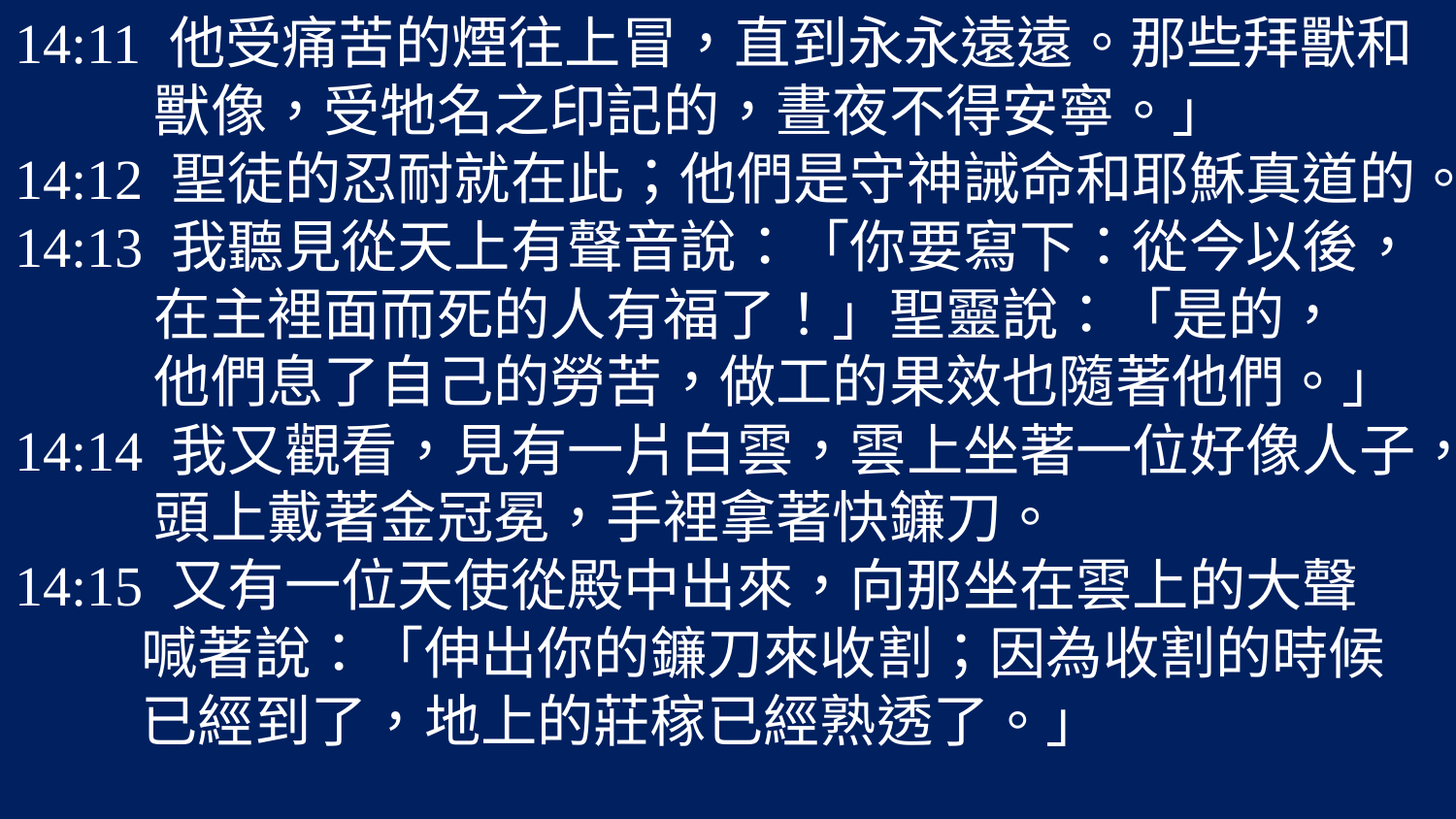

14:11 他受痛苦的煙往上冒，直到永永遠遠。那些拜獸和
          獸像，受牠名之印記的，晝夜不得安寧。」
14:12 聖徒的忍耐就在此；他們是守神誡命和耶穌真道的。
14:13 我聽見從天上有聲音說：「你要寫下：從今以後，
          在主裡面而死的人有福了！」聖靈說：「是的，
          他們息了自己的勞苦，做工的果效也隨著他們。」
14:14 我又觀看，見有一片白雲，雲上坐著一位好像人子，
          頭上戴著金冠冕，手裡拿著快鐮刀。
14:15 又有一位天使從殿中出來，向那坐在雲上的大聲
         喊著說：「伸出你的鐮刀來收割；因為收割的時候
         已經到了，地上的莊稼已經熟透了。」